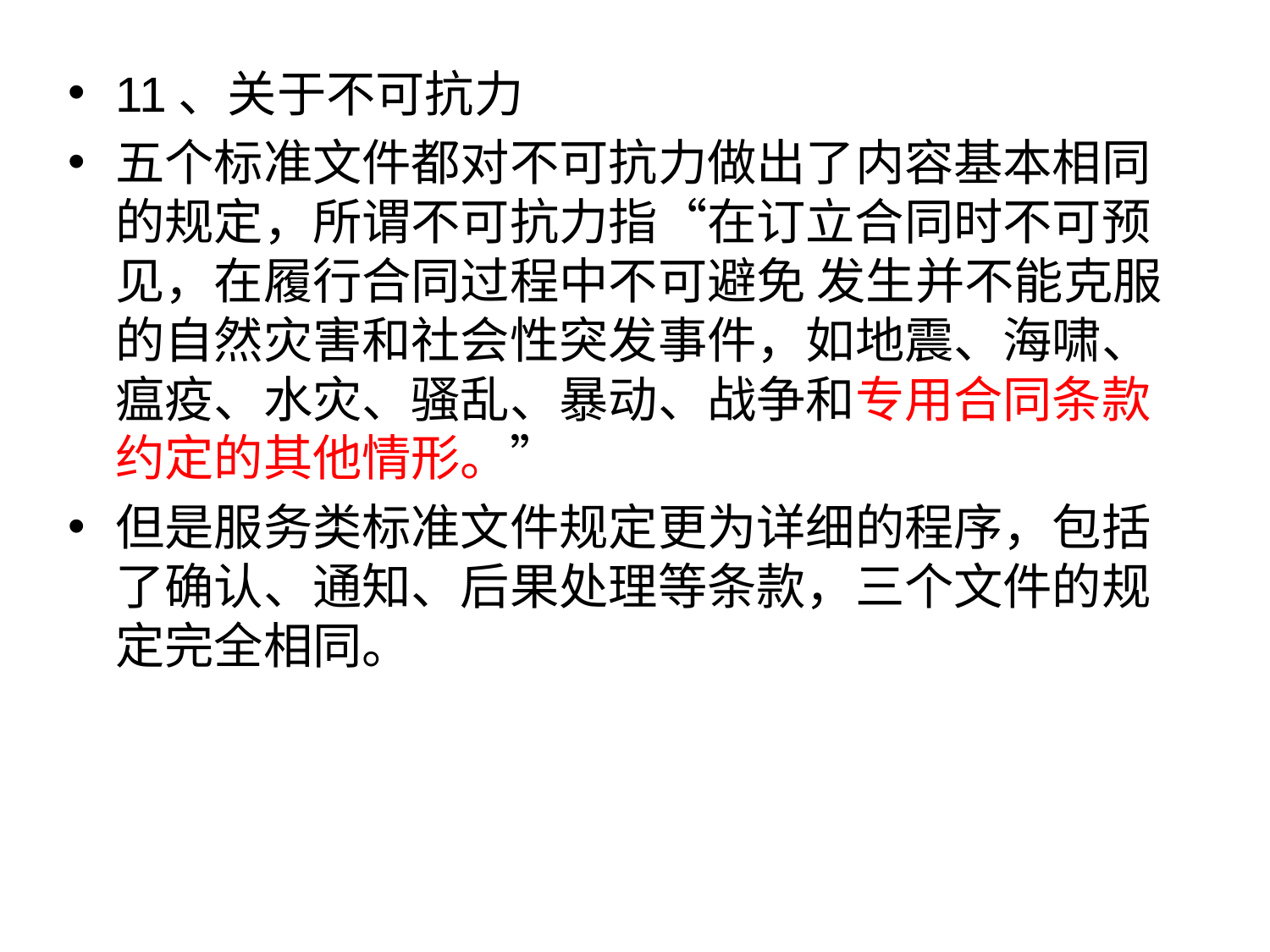

11、关于不可抗力
五个标准文件都对不可抗力做出了内容基本相同的规定，所谓不可抗力指“在订立合同时不可预见，在履行合同过程中不可避免 发生并不能克服的自然灾害和社会性突发事件，如地震、海啸、瘟疫、水灾、骚乱、暴动、战争和专用合同条款约定的其他情形。”
但是服务类标准文件规定更为详细的程序，包括了确认、通知、后果处理等条款，三个文件的规定完全相同。